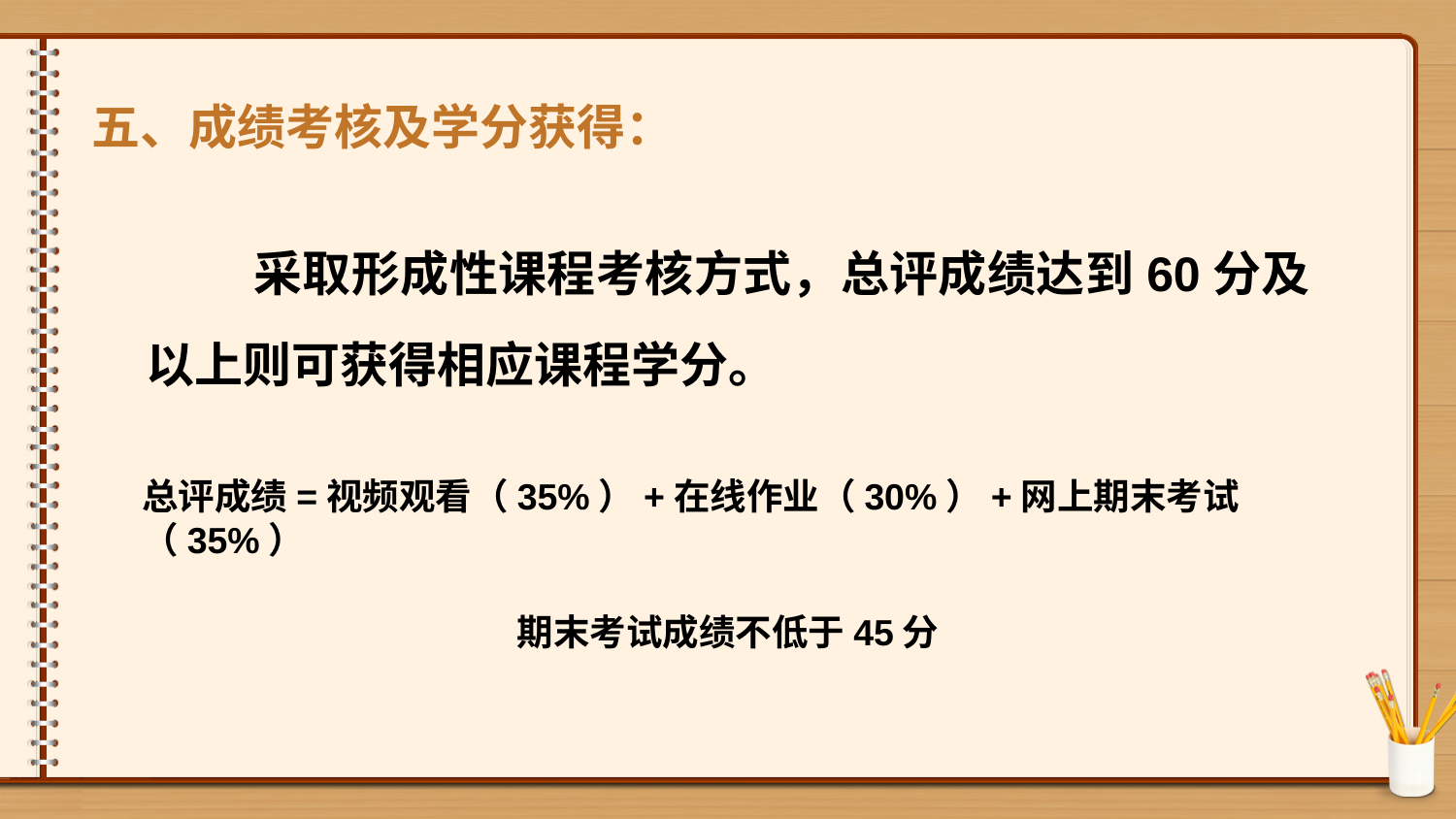

五、成绩考核及学分获得：
  采取形成性课程考核方式，总评成绩达到60分及以上则可获得相应课程学分。
总评成绩=视频观看（35%）+在线作业（30%）+网上期末考试（35%）
期末考试成绩不低于45分